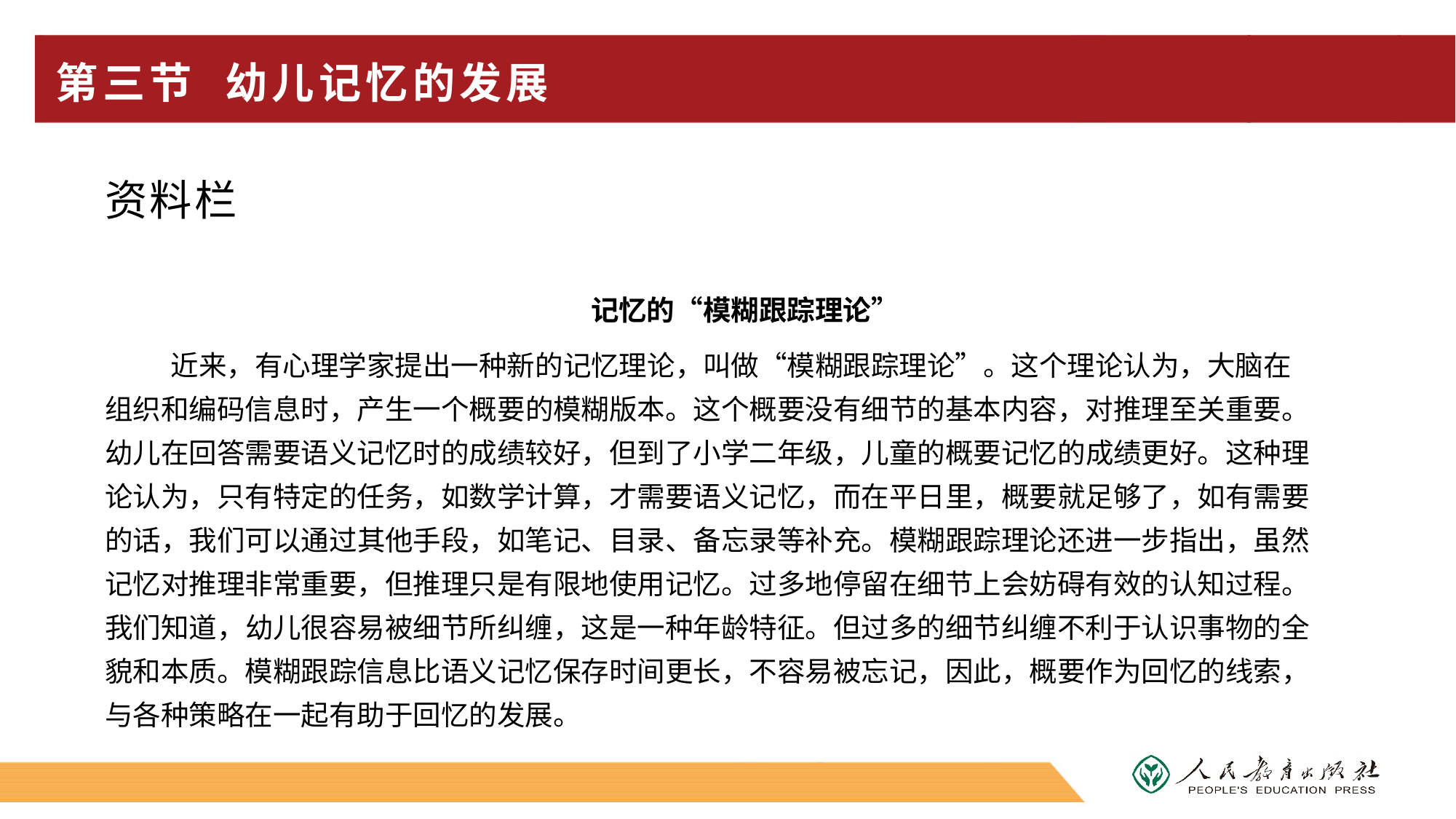

# 第三节  幼儿记忆的发展
资料栏
记忆的“模糊跟踪理论”
近来，有心理学家提出一种新的记忆理论，叫做“模糊跟踪理论”。这个理论认为，大脑在组织和编码信息时，产生一个概要的模糊版本。这个概要没有细节的基本内容，对推理至关重要。幼儿在回答需要语义记忆时的成绩较好，但到了小学二年级，儿童的概要记忆的成绩更好。这种理论认为，只有特定的任务，如数学计算，才需要语义记忆，而在平日里，概要就足够了，如有需要的话，我们可以通过其他手段，如笔记、目录、备忘录等补充。模糊跟踪理论还进一步指出，虽然记忆对推理非常重要，但推理只是有限地使用记忆。过多地停留在细节上会妨碍有效的认知过程。我们知道，幼儿很容易被细节所纠缠，这是一种年龄特征。但过多的细节纠缠不利于认识事物的全貌和本质。模糊跟踪信息比语义记忆保存时间更长，不容易被忘记，因此，概要作为回忆的线索，与各种策略在一起有助于回忆的发展。